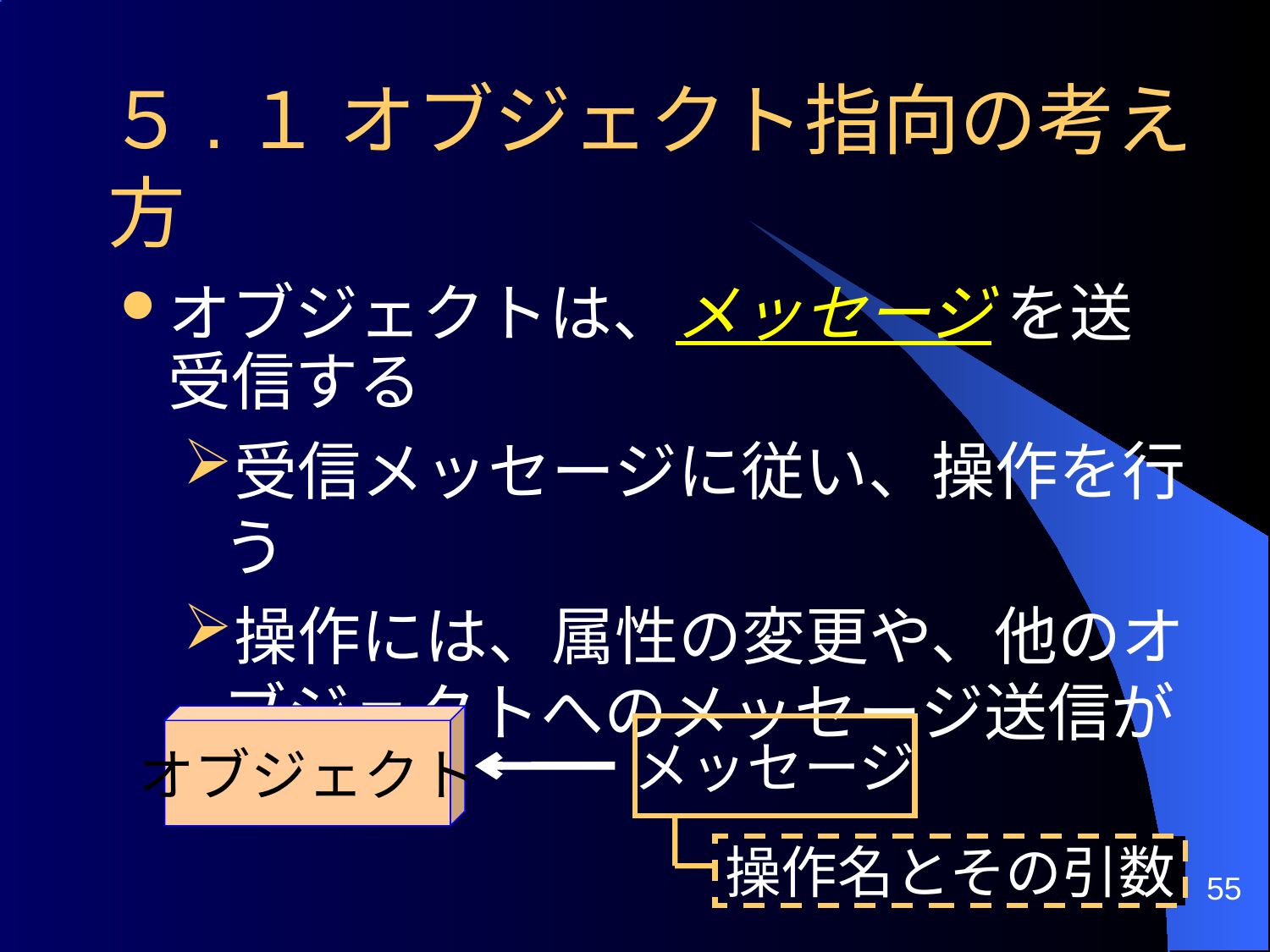

# ５.１ オブジェクト指向の考え方
オブジェクトは、メッセージ を送受信する
受信メッセージに従い、操作を行う
操作には、属性の変更や、他のオブジェクトへのメッセージ送信がある
オブジェクト
メッセージ

操作名とその引数
55